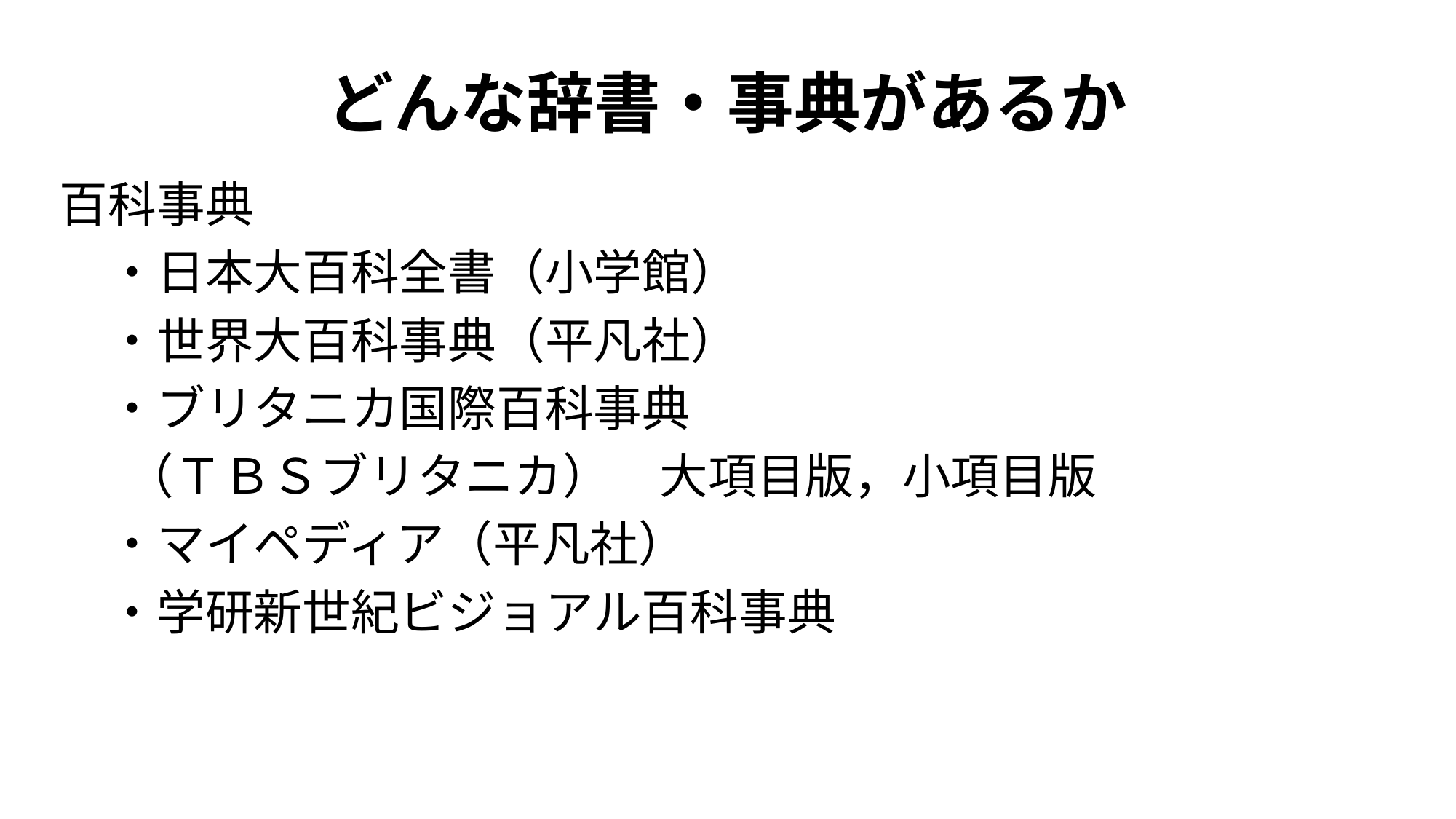

# どんな辞書・事典があるか
百科事典
　・日本大百科全書（小学館）
　・世界大百科事典（平凡社）
　・ブリタニカ国際百科事典
     （ＴＢＳブリタニカ）　大項目版，小項目版
　・マイペディア（平凡社）
　・学研新世紀ビジョアル百科事典